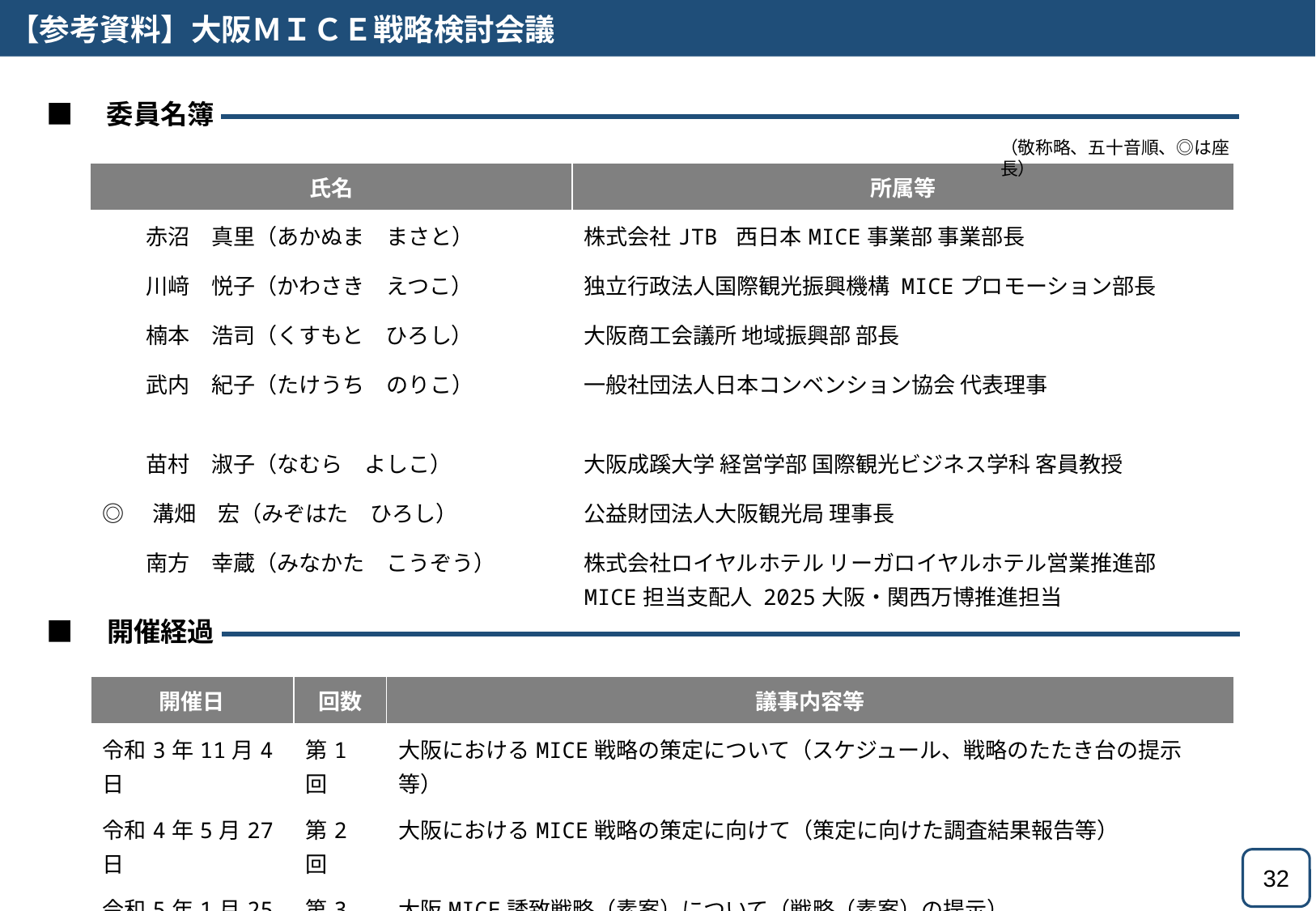

【参考資料】大阪ＭＩＣＥ戦略検討会議
■　委員名簿
（敬称略、五十音順、◎は座長）
| 氏名 | 所属等 |
| --- | --- |
| 赤沼　真里（あかぬま　まさと） | 株式会社JTB 西日本MICE事業部 事業部長 |
| 川﨑　悦子（かわさき　えつこ） | 独立行政法人国際観光振興機構 MICEプロモーション部長 |
| 楠本　浩司（くすもと　ひろし） | 大阪商工会議所 地域振興部 部長 |
| 武内　紀子（たけうち　のりこ） | 一般社団法人日本コンベンション協会 代表理事 |
| 苗村　淑子（なむら　よしこ） | 大阪成蹊大学 経営学部 国際観光ビジネス学科 客員教授 |
| ◎　溝畑　宏（みぞはた　ひろし） | 公益財団法人大阪観光局 理事長 |
| 南方　幸蔵（みなかた　こうぞう） | 株式会社ロイヤルホテル リーガロイヤルホテル営業推進部 MICE担当支配人 2025大阪・関西万博推進担当 |
■　開催経過
| 開催日 | 回数 | 議事内容等 |
| --- | --- | --- |
| 令和3年11月4日 | 第1回 | 大阪におけるMICE戦略の策定について（スケジュール、戦略のたたき台の提示等） |
| 令和4年5月27日 | 第2回 | 大阪におけるMICE戦略の策定に向けて（策定に向けた調査結果報告等） |
| 令和5年1月25日 | 第3回 | 大阪MICE誘致戦略（素案）について（戦略（素案）の提示） |
32